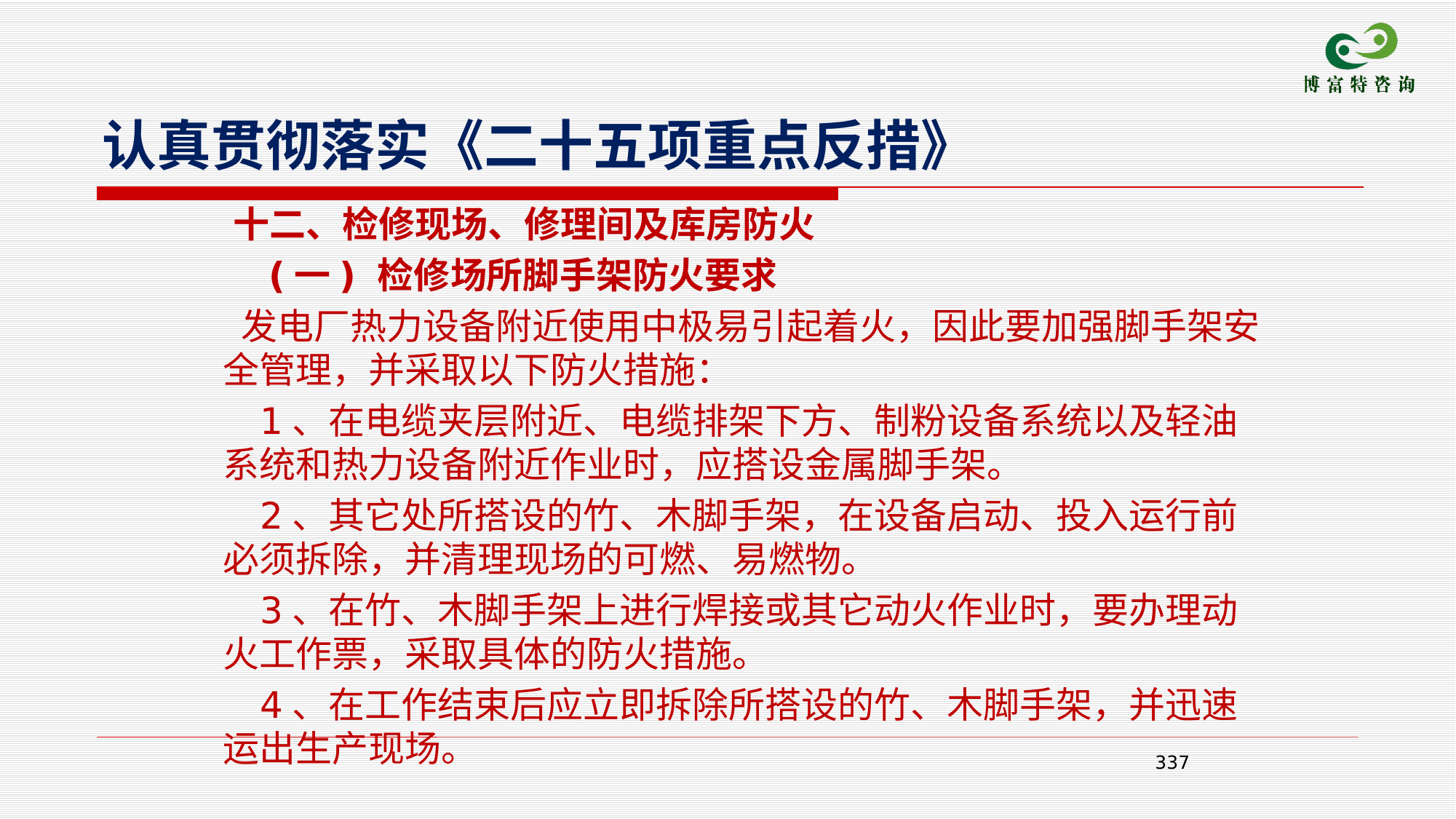

认真贯彻落实《二十五项重点反措》
       十二、检修现场、修理间及库房防火
        (一) 检修场所脚手架防火要求
        发电厂热力设备附近使用中极易引起着火，因此要加强脚手架安全管理，并采取以下防火措施：
        1、在电缆夹层附近、电缆排架下方、制粉设备系统以及轻油系统和热力设备附近作业时，应搭设金属脚手架。
        2、其它处所搭设的竹、木脚手架，在设备启动、投入运行前必须拆除，并清理现场的可燃、易燃物。
        3、在竹、木脚手架上进行焊接或其它动火作业时，要办理动火工作票，采取具体的防火措施。
        4、在工作结束后应立即拆除所搭设的竹、木脚手架，并迅速运出生产现场。

337